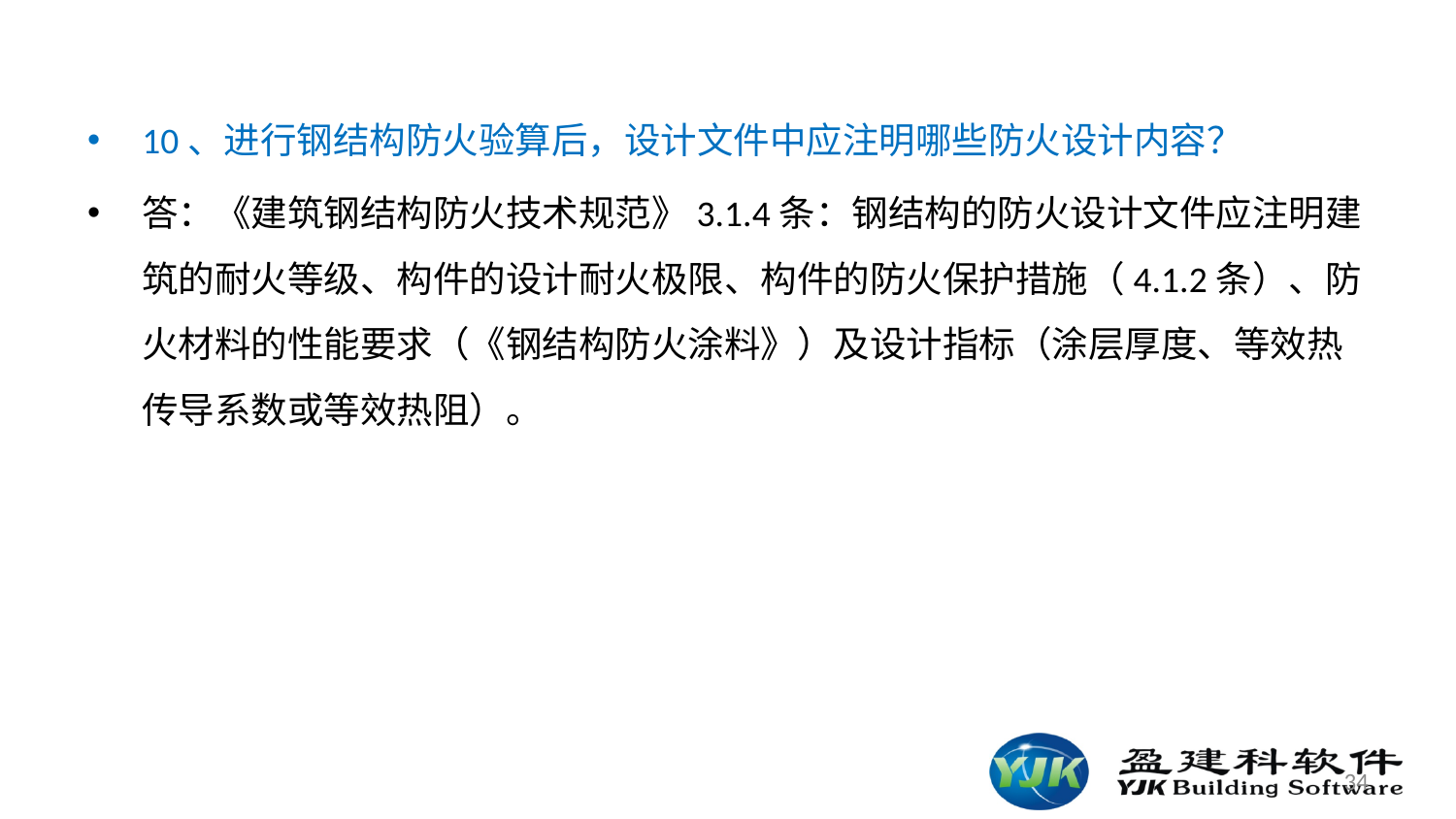

10、进行钢结构防火验算后，设计文件中应注明哪些防火设计内容？
答：《建筑钢结构防火技术规范》3.1.4条：钢结构的防火设计文件应注明建筑的耐火等级、构件的设计耐火极限、构件的防火保护措施（4.1.2条）、防火材料的性能要求（《钢结构防火涂料》）及设计指标（涂层厚度、等效热传导系数或等效热阻）。
34